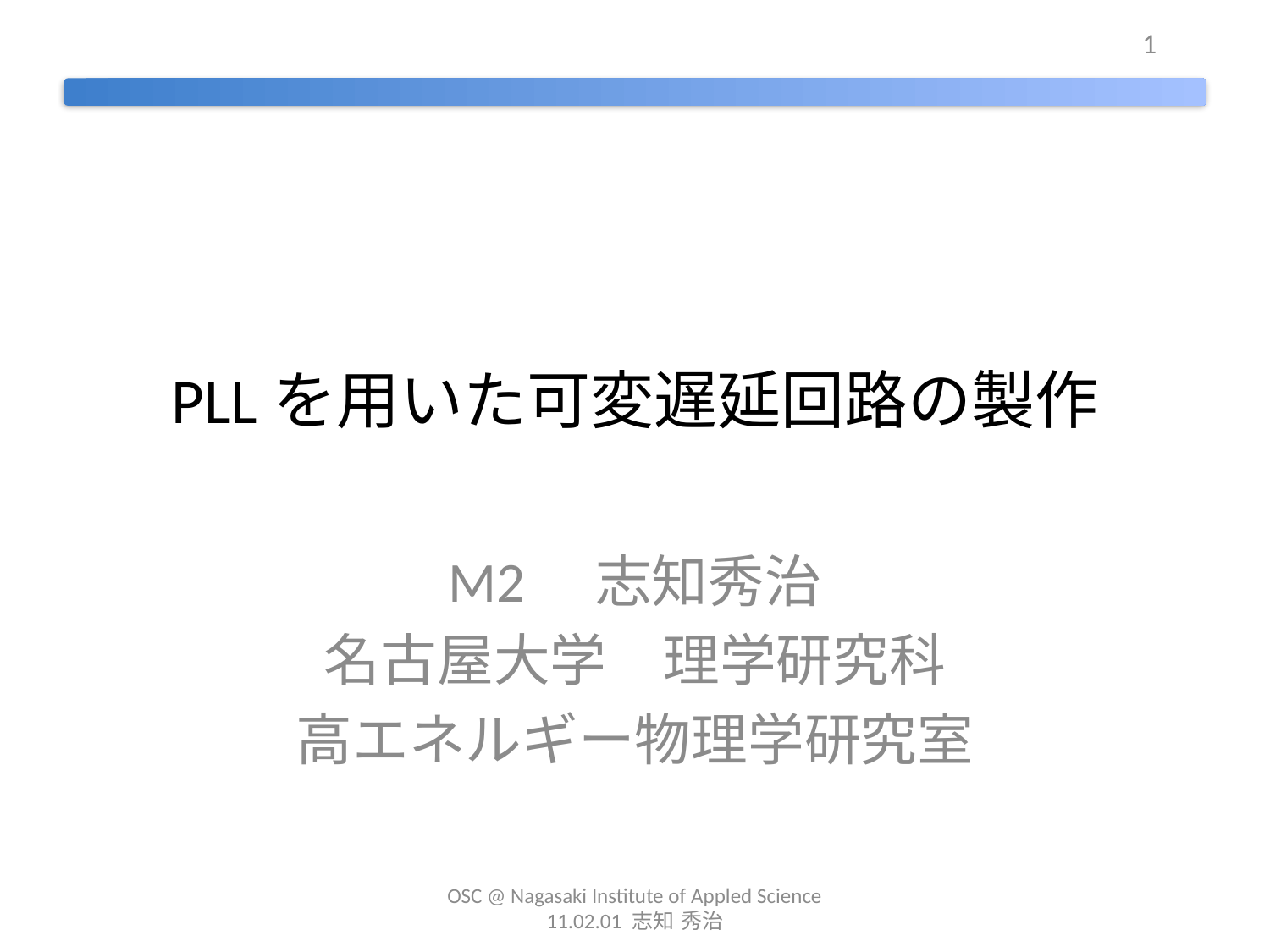

1
# PLLを用いた可変遅延回路の製作
M2　志知秀治
名古屋大学　理学研究科
高エネルギー物理学研究室

OSC @ Nagasaki Institute of Appled Science 11.02.01 志知 秀治